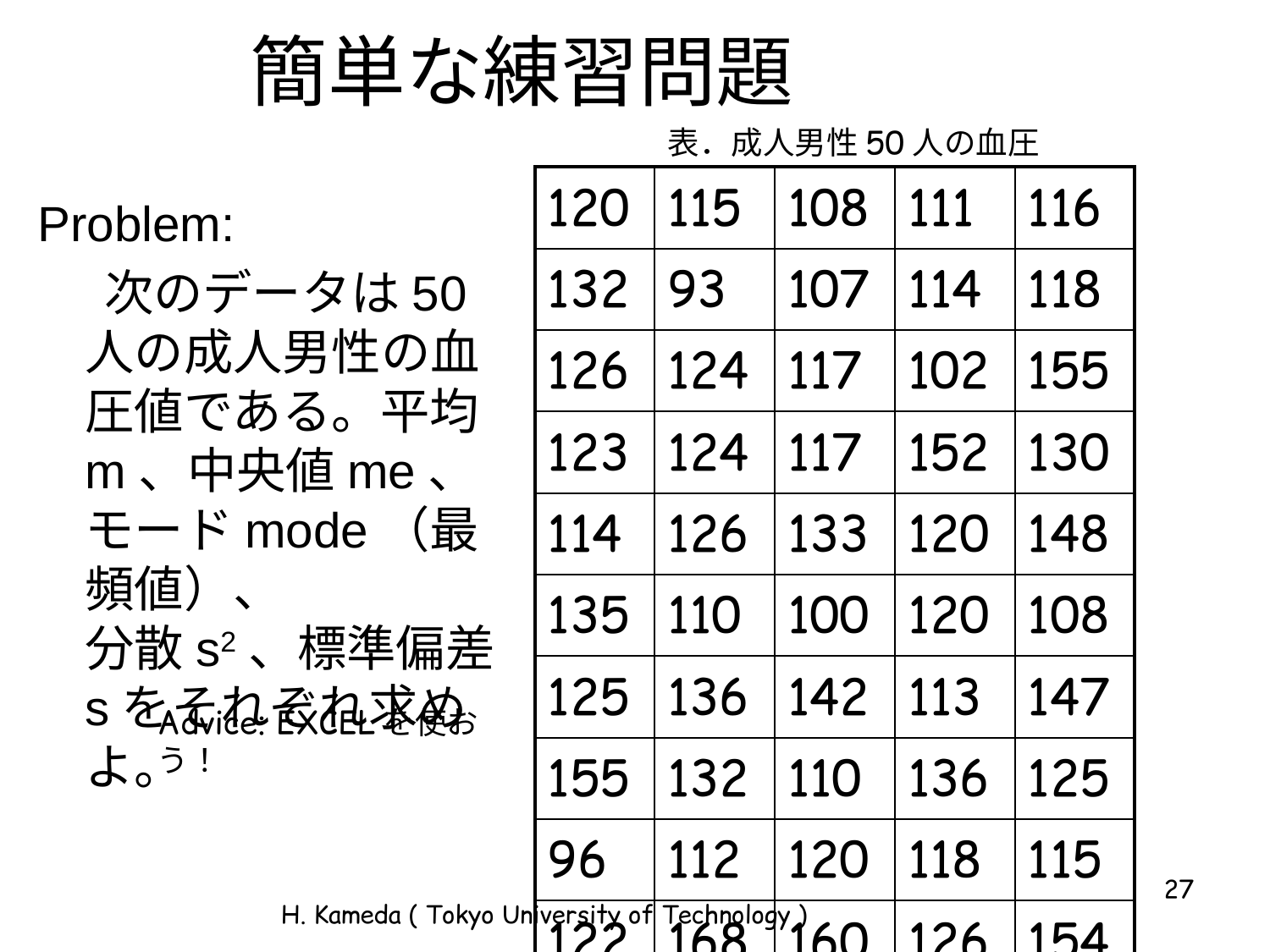

# 簡単な練習問題
表．成人男性50人の血圧
| 120 | 115 | 108 | 111 | 116 |
| --- | --- | --- | --- | --- |
| 132 | 93 | 107 | 114 | 118 |
| 126 | 124 | 117 | 102 | 155 |
| 123 | 124 | 117 | 152 | 130 |
| 114 | 126 | 133 | 120 | 148 |
| 135 | 110 | 100 | 120 | 108 |
| 125 | 136 | 142 | 113 | 147 |
| 155 | 132 | 110 | 136 | 125 |
| 96 | 112 | 120 | 118 | 115 |
| 122 | 168 | 160 | 126 | 154 |
Problem:
     次のデータは50人の成人男性の血圧値である。平均m、中央値me、モードmode（最頻値）、
分散s2、標準偏差sをそれぞれ求めよ。

Advice: EXCELを使おう！
27
H. Kameda ( Tokyo University of Technology )